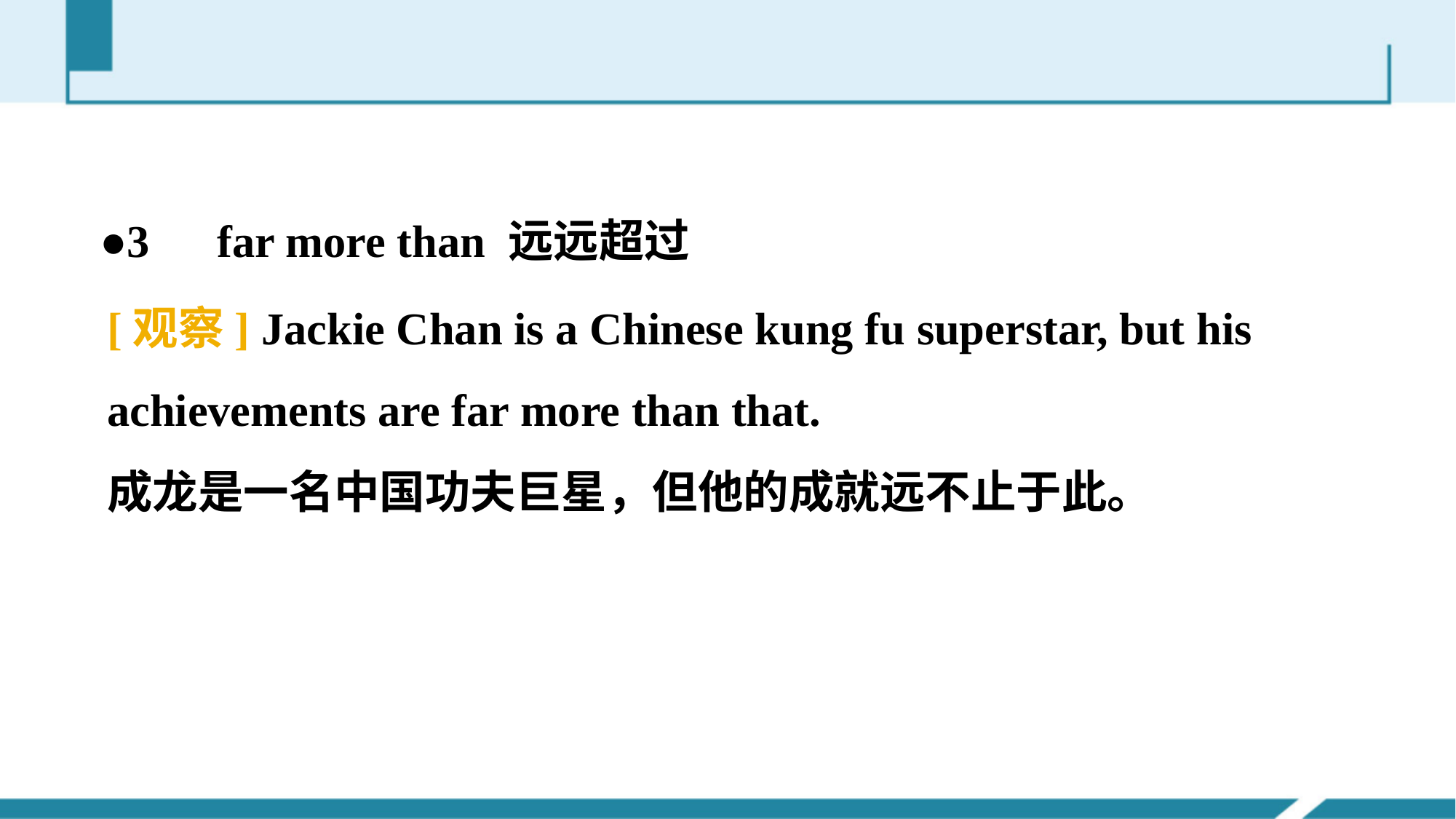

●3　far more than 远远超过
[观察] Jackie Chan is a Chinese kung fu superstar, but his achievements are far more than that.
成龙是一名中国功夫巨星，但他的成就远不止于此。